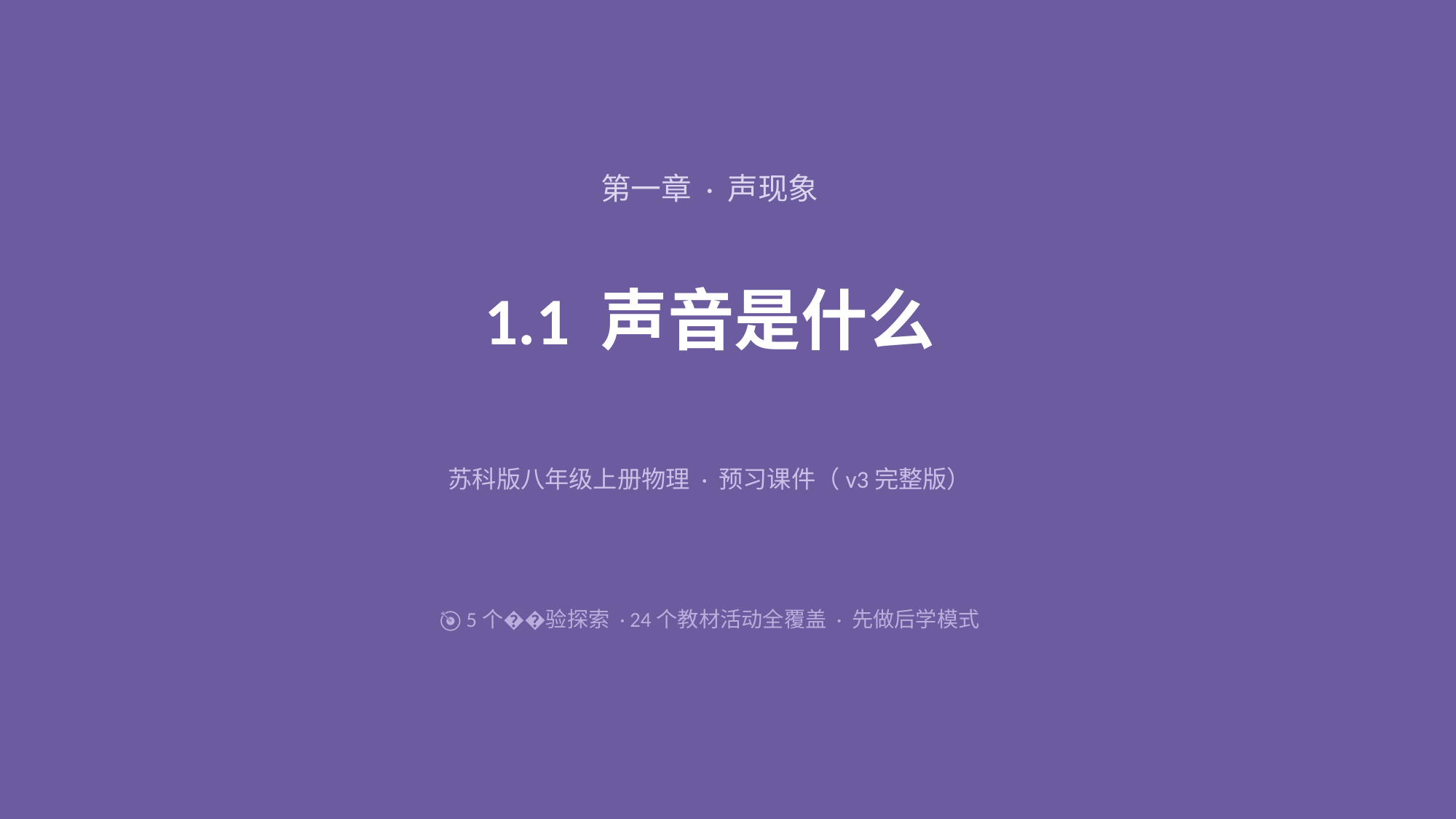

第一章 · 声现象
1.1 声音是什么
苏科版八年级上册物理 · 预习课件（v3完整版）
🎯 5个��验探索 · 24个教材活动全覆盖 · 先做后学模式